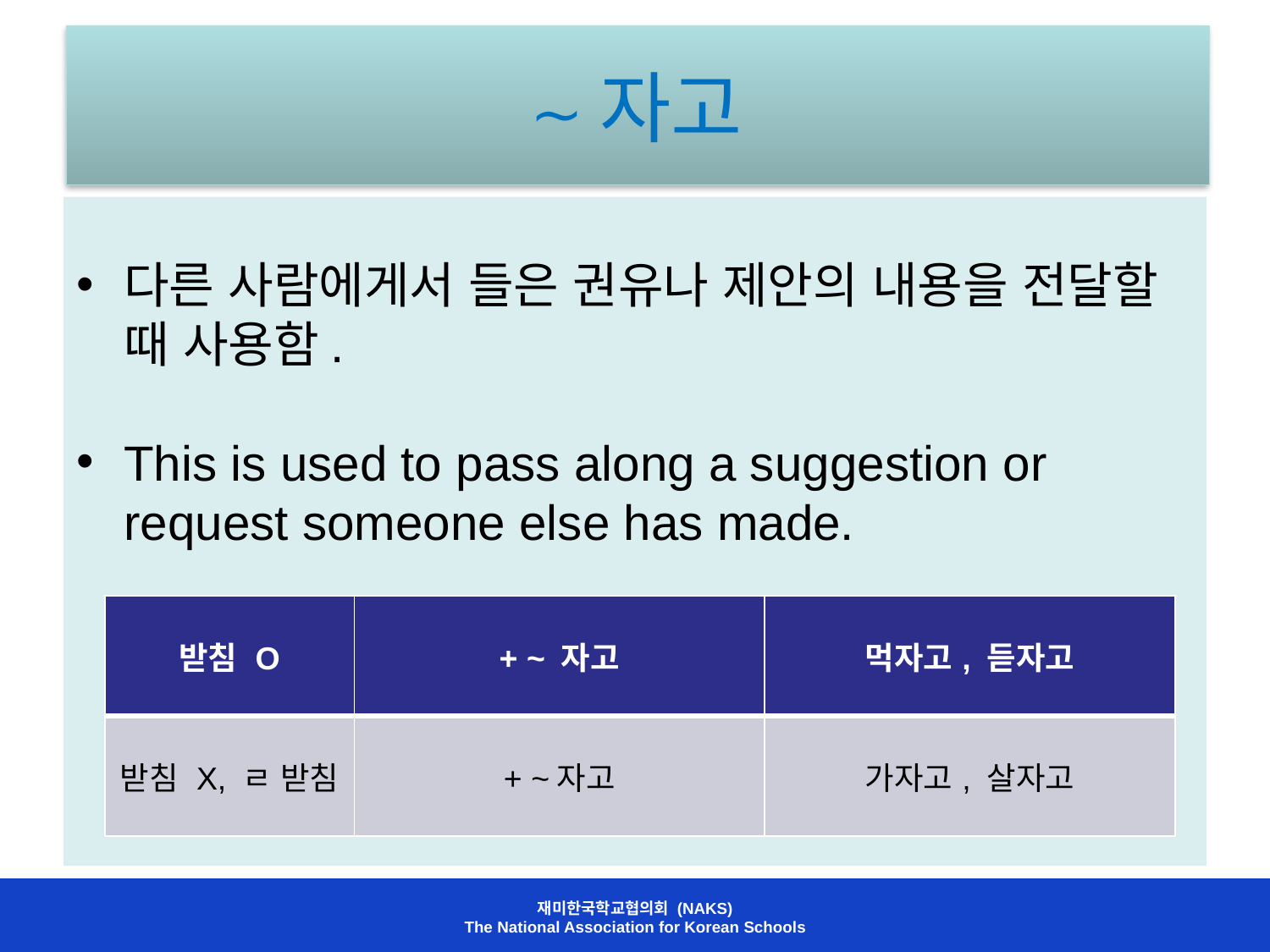

# ~자고

다른 사람에게서 들은 권유나 제안의 내용을 전달할 때 사용함.

This is used to pass along a suggestion or request someone else has made.

| 받침 O | + ~ 자고 | 먹자고, 듣자고 |
| --- | --- | --- |
| 받침 X, ㄹ 받침 | + ~자고 | 가자고, 살자고 |
재미한국학교협의회 (NAKS)
The National Association for Korean Schools